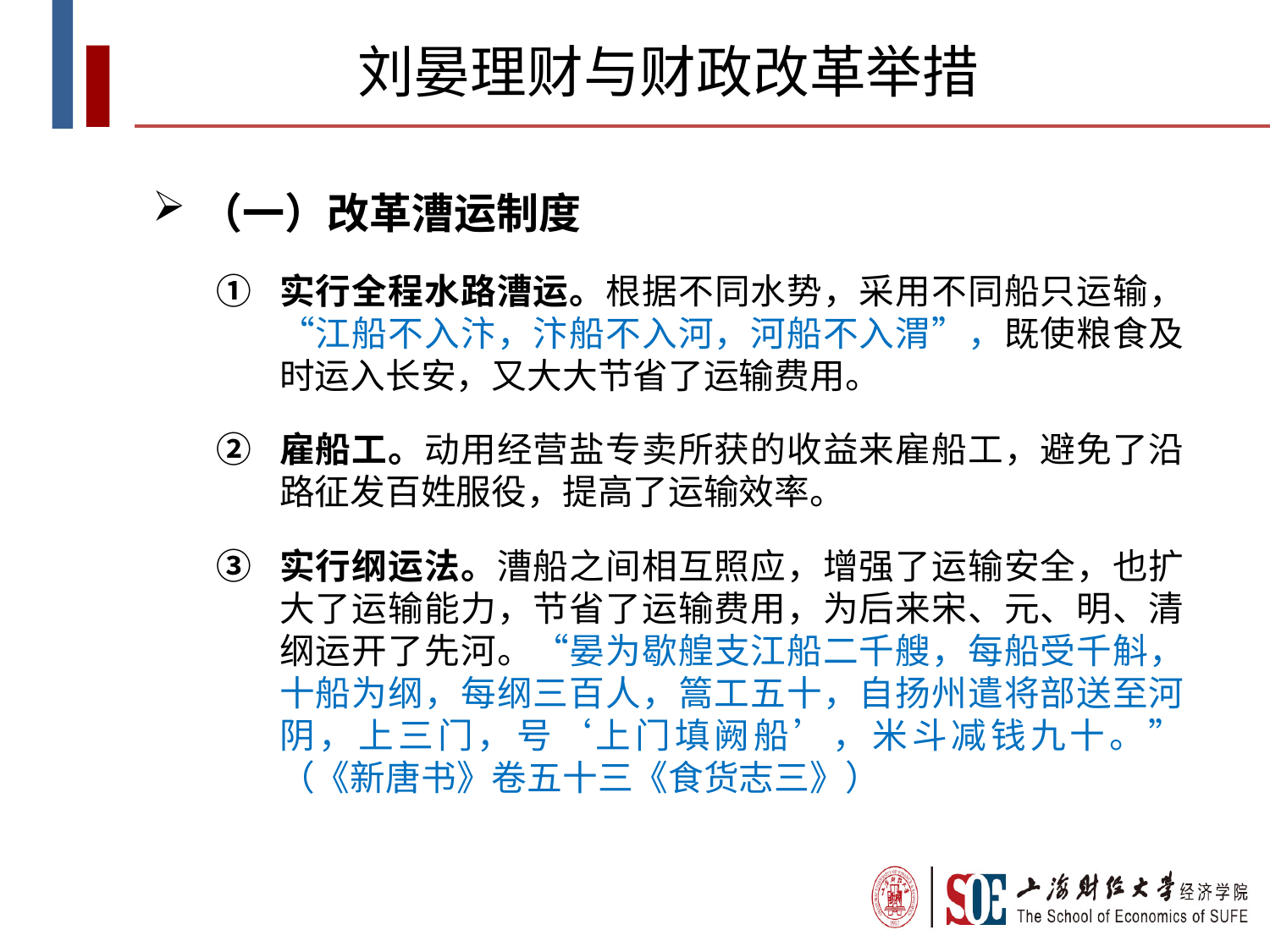

刘晏理财与财政改革举措
（一）改革漕运制度
实行全程水路漕运。根据不同水势，采用不同船只运输，“江船不入汴，汴船不入河，河船不入渭”，既使粮食及时运入长安，又大大节省了运输费用。
雇船工。动用经营盐专卖所获的收益来雇船工，避免了沿路征发百姓服役，提高了运输效率。
实行纲运法。漕船之间相互照应，增强了运输安全，也扩大了运输能力，节省了运输费用，为后来宋、元、明、清纲运开了先河。“晏为歇艎支江船二千艘，每船受千斛，十船为纲，每纲三百人，篙工五十，自扬州遣将部送至河阴，上三门，号‘上门填阙船’，米斗减钱九十。”（《新唐书》卷五十三《食货志三》）